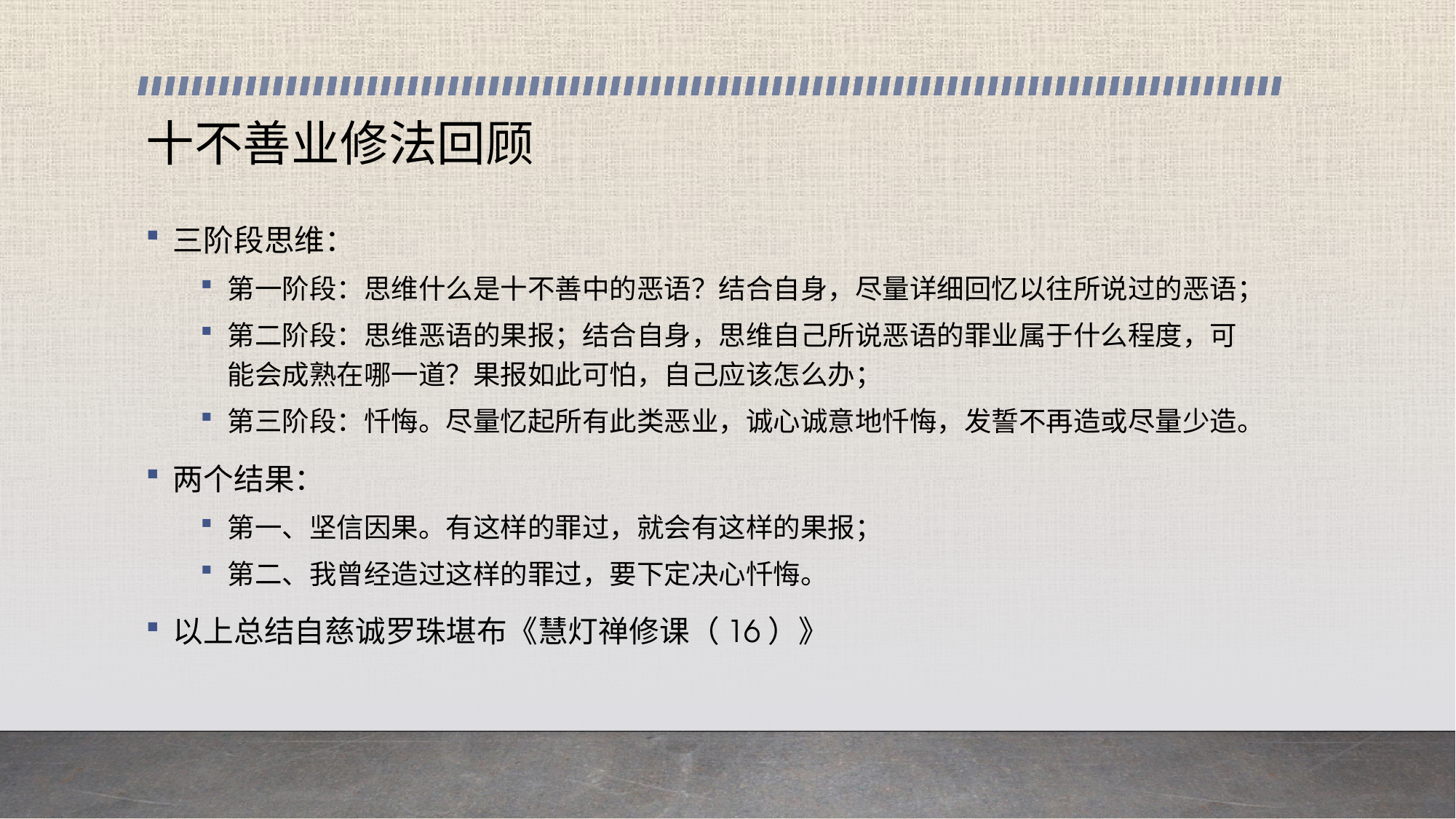

# 十不善业修法回顾
三阶段思维：
第一阶段：思维什么是十不善中的恶语？结合自身，尽量详细回忆以往所说过的恶语；
第二阶段：思维恶语的果报；结合自身，思维自己所说恶语的罪业属于什么程度，可能会成熟在哪一道？果报如此可怕，自己应该怎么办；
第三阶段：忏悔。尽量忆起所有此类恶业，诚心诚意地忏悔，发誓不再造或尽量少造。
两个结果：
第一、坚信因果。有这样的罪过，就会有这样的果报；
第二、我曾经造过这样的罪过，要下定决心忏悔。
以上总结自慈诚罗珠堪布《慧灯禅修课（16）》